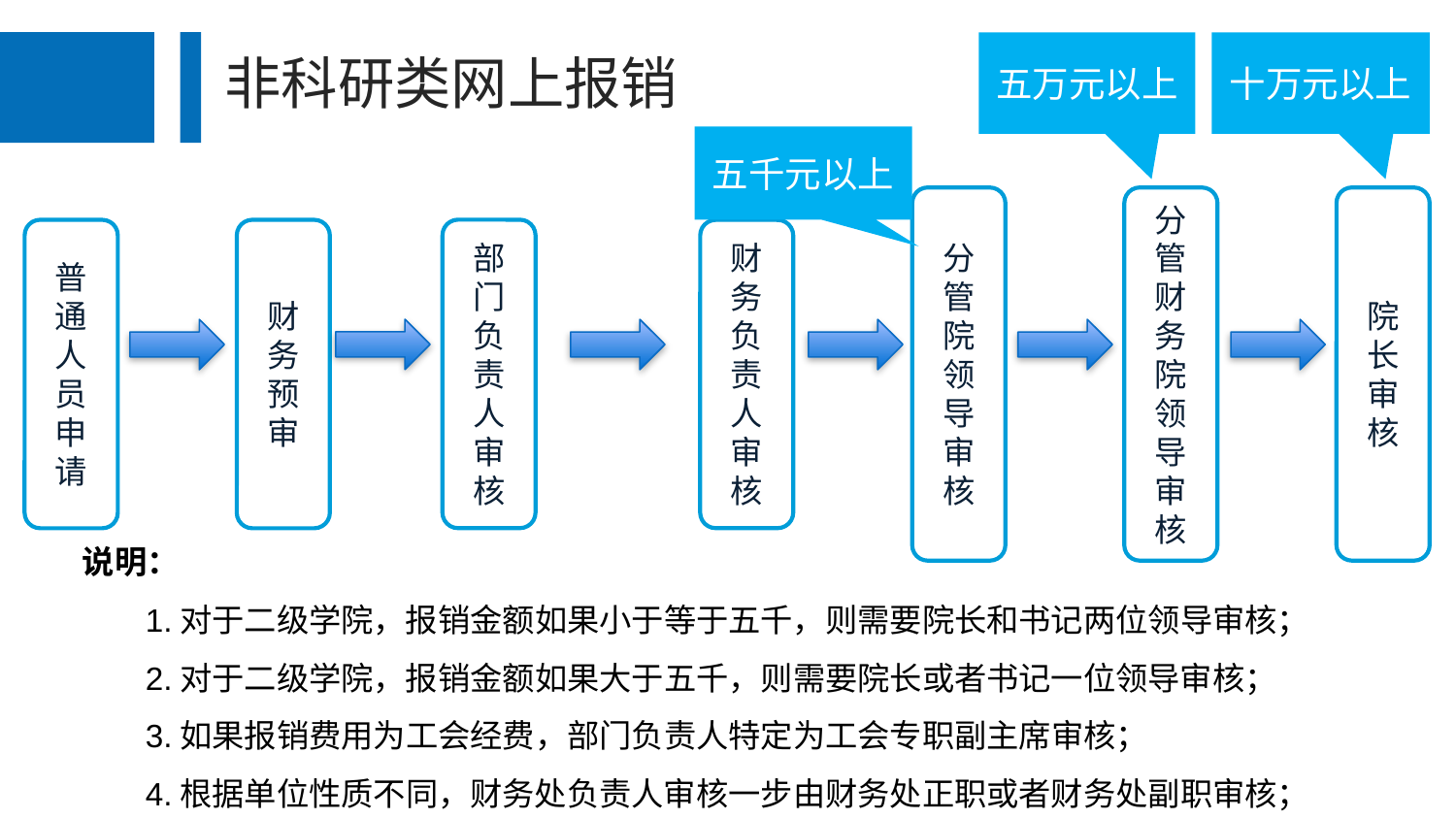

五万元以上
十万元以上
非科研类网上报销
五千元以上
分管院领导审核
分管财务院领导审核
院长审核
部门负责人审核
普通人员申请
财务预审
财务负责人审核

说明：
       1.对于二级学院，报销金额如果小于等于五千，则需要院长和书记两位领导审核；
       2.对于二级学院，报销金额如果大于五千，则需要院长或者书记一位领导审核；
       3.如果报销费用为工会经费，部门负责人特定为工会专职副主席审核；
       4.根据单位性质不同，财务处负责人审核一步由财务处正职或者财务处副职审核；